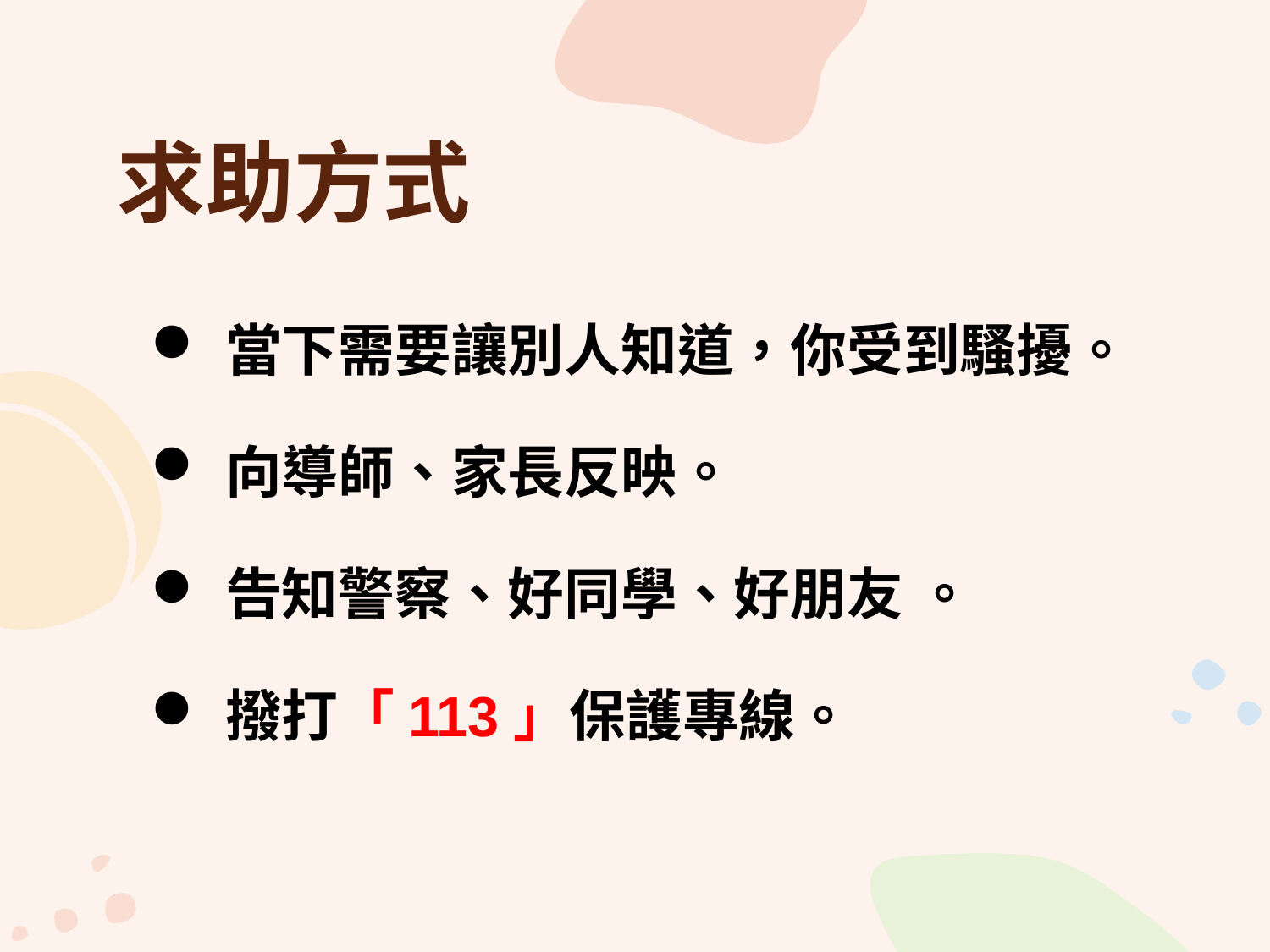

# 求助方式

當下需要讓別人知道，你受到騷擾。

向導師、家長反映。

告知警察、好同學、好朋友 。

撥打「113」保護專線。